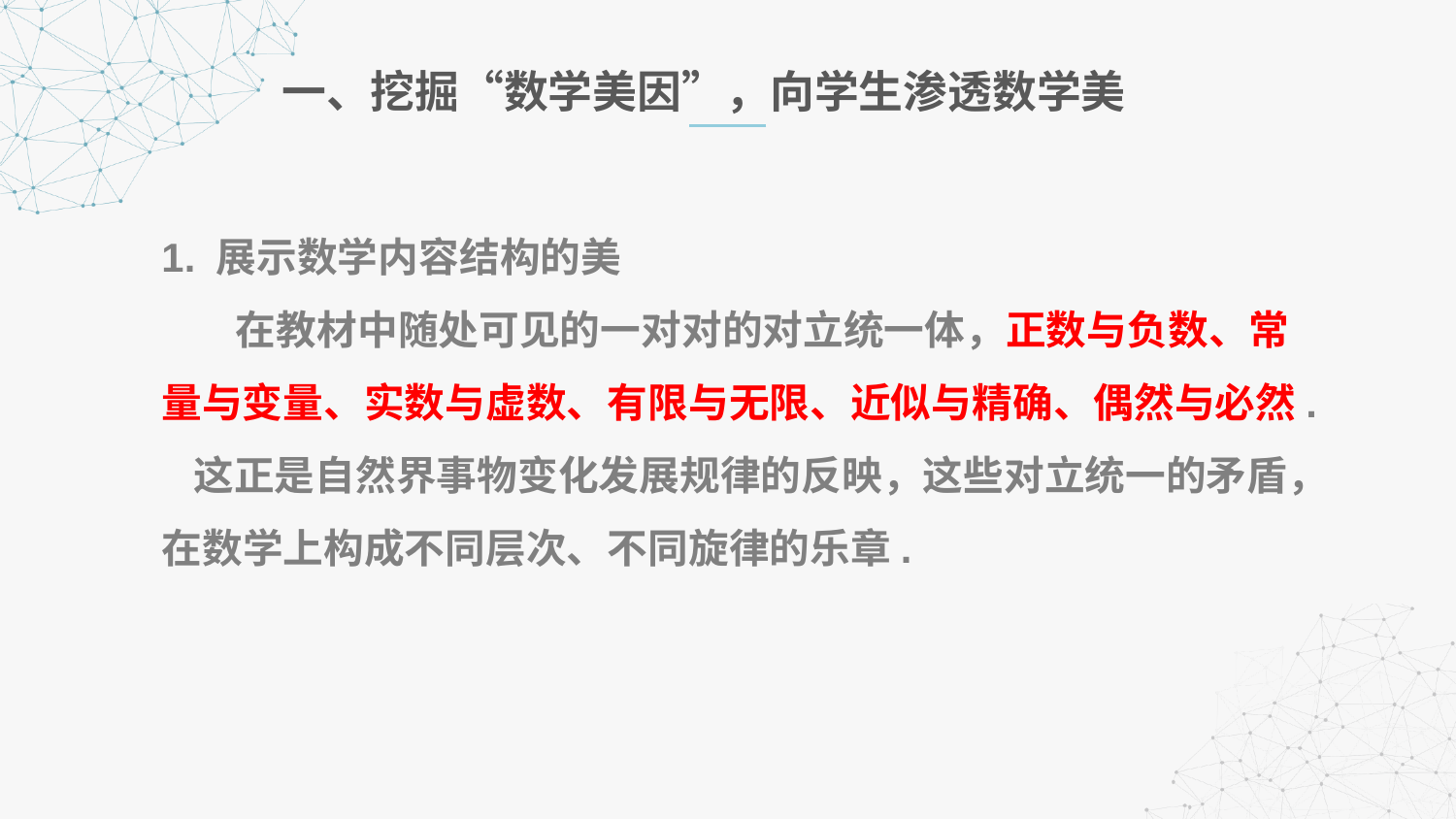

一、挖掘“数学美因”，向学生渗透数学美

1. 展示数学内容结构的美
       在教材中随处可见的一对对的对立统一体，正数与负数、常量与变量、实数与虚数、有限与无限、近似与精确、偶然与必然.  这正是自然界事物变化发展规律的反映，这些对立统一的矛盾，在数学上构成不同层次、不同旋律的乐章.